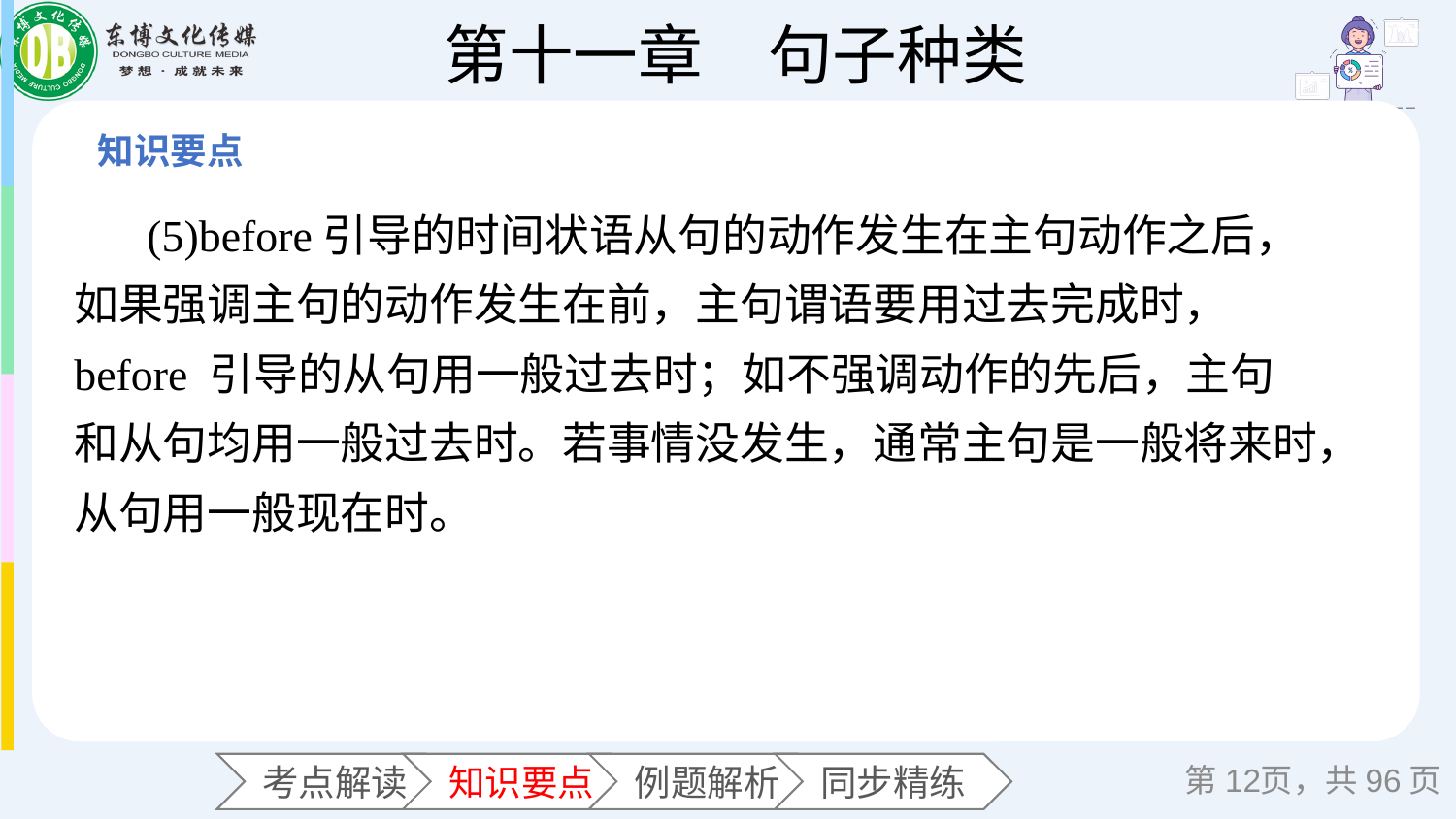

(5)before引导的时间状语从句的动作发生在主句动作之后，如果强调主句的动作发生在前，主句谓语要用过去完成时， before 引导的从句用一般过去时；如不强调动作的先后，主句和从句均用一般过去时。若事情没发生，通常主句是一般将来时，从句用一般现在时。
第12页，共96页